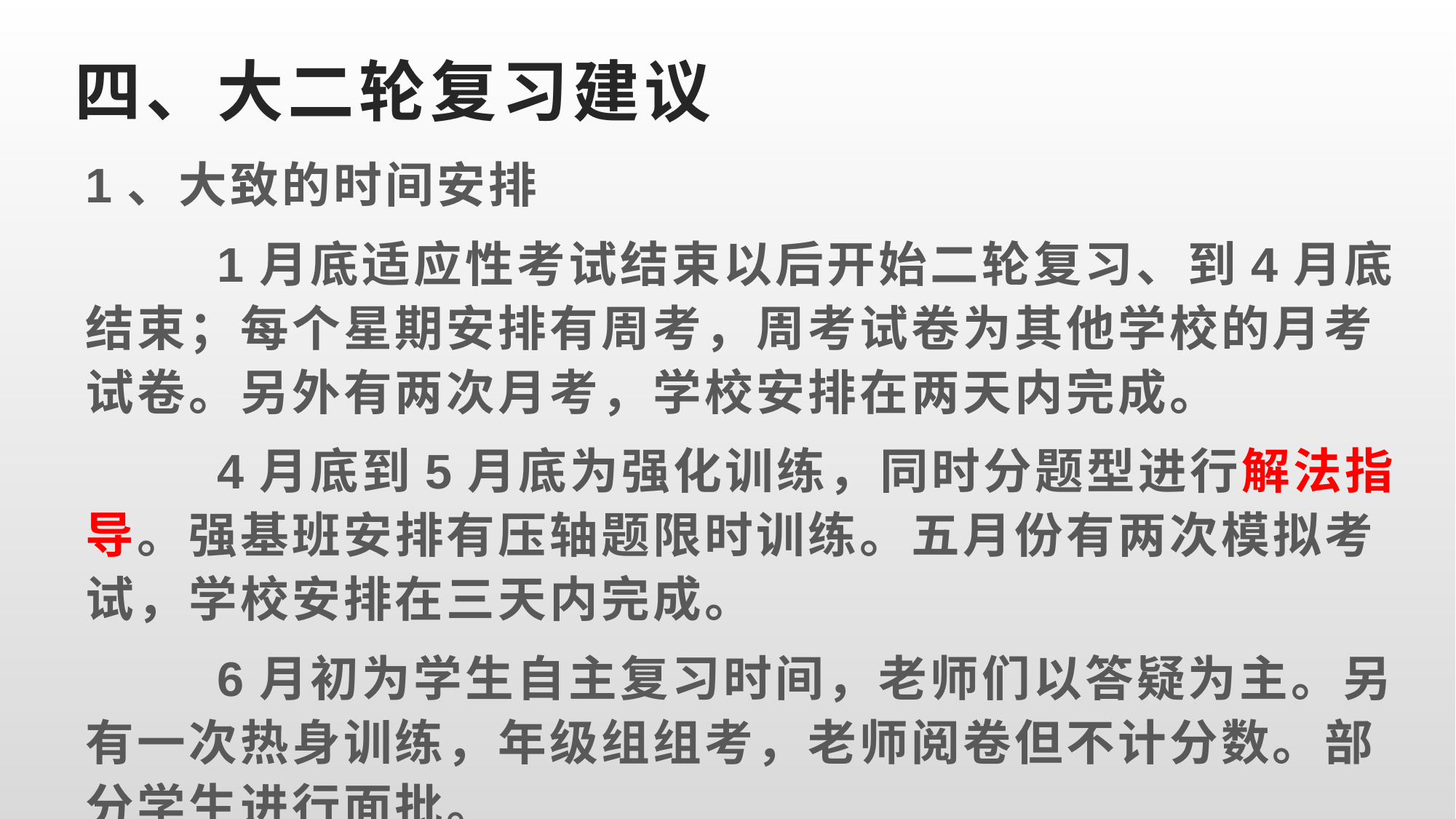

# 四、大二轮复习建议
1、大致的时间安排
        1月底适应性考试结束以后开始二轮复习、到4月底结束；每个星期安排有周考，周考试卷为其他学校的月考试卷。另外有两次月考，学校安排在两天内完成。
        4月底到5月底为强化训练，同时分题型进行解法指导。强基班安排有压轴题限时训练。五月份有两次模拟考试，学校安排在三天内完成。
        6月初为学生自主复习时间，老师们以答疑为主。另有一次热身训练，年级组组考，老师阅卷但不计分数。部分学生进行面批。